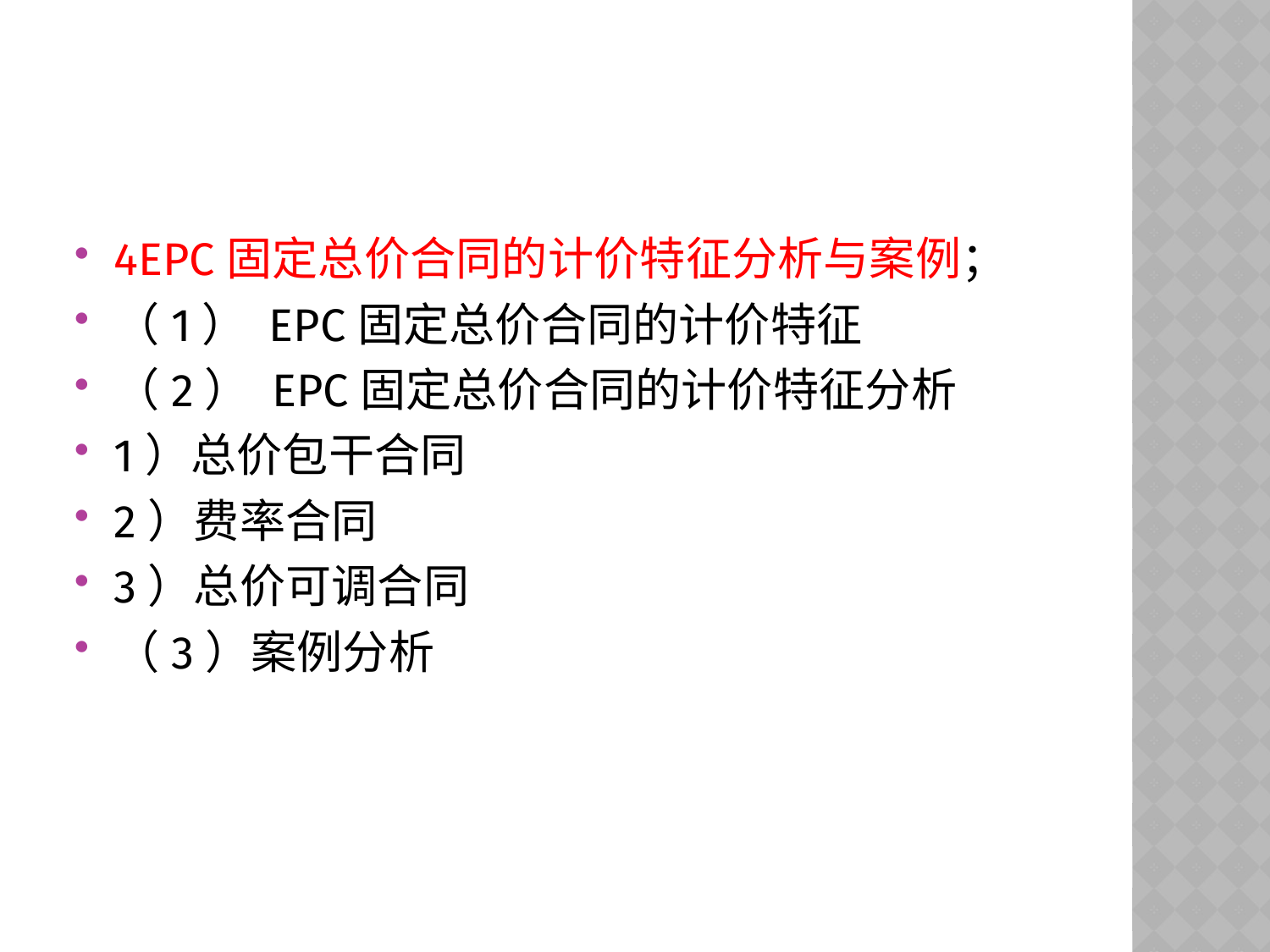

#
4EPC固定总价合同的计价特征分析与案例；
（1） EPC固定总价合同的计价特征
（2） EPC固定总价合同的计价特征分析
1）总价包干合同
2）费率合同
3）总价可调合同
（3）案例分析